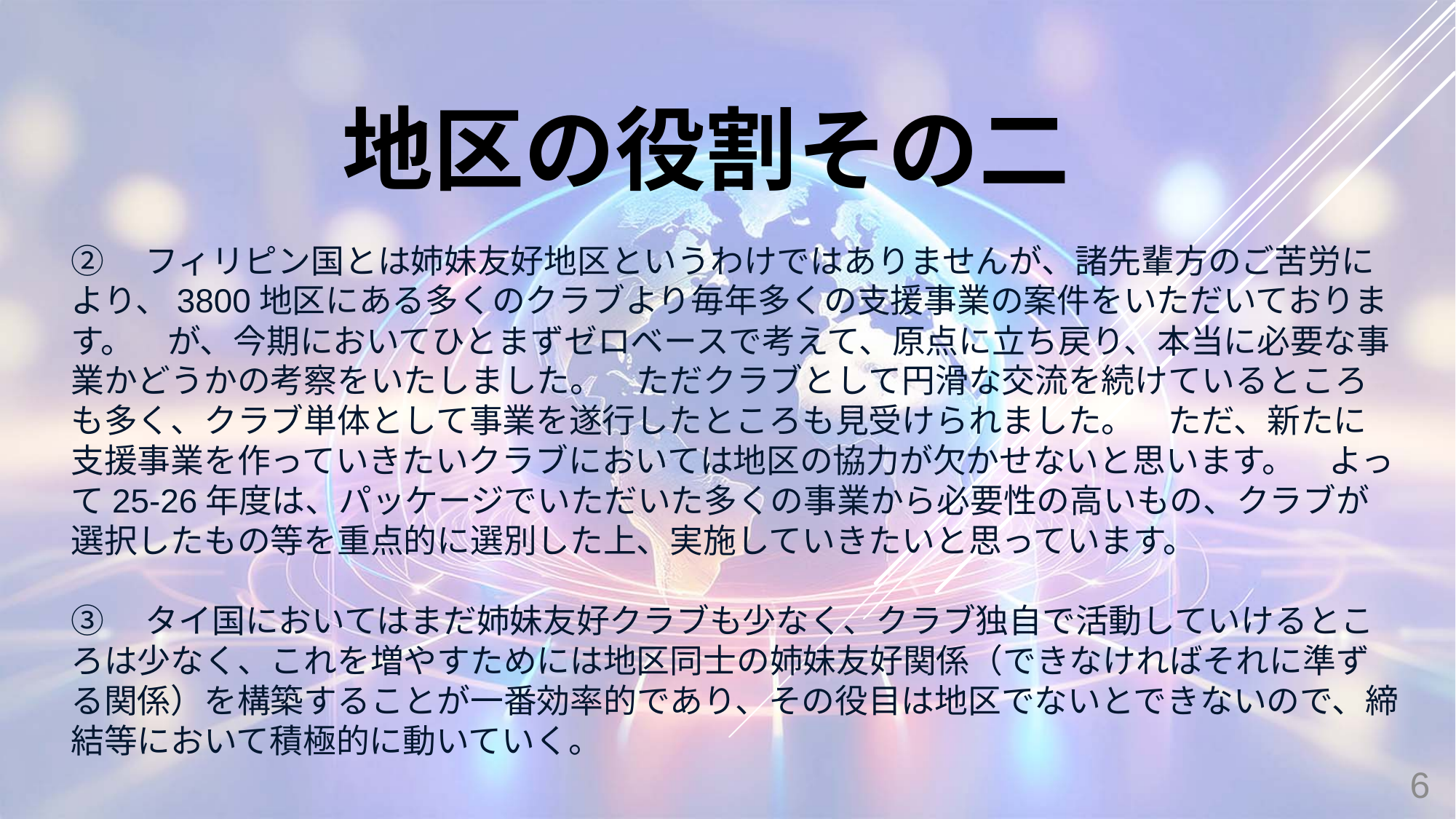

地区の役割その二
②　フィリピン国とは姉妹友好地区というわけではありませんが、諸先輩方のご苦労により、3800地区にある多くのクラブより毎年多くの支援事業の案件をいただいております。　が、今期においてひとまずゼロベースで考えて、原点に立ち戻り、本当に必要な事業かどうかの考察をいたしました。　ただクラブとして円滑な交流を続けているところも多く、クラブ単体として事業を遂行したところも見受けられました。　ただ、新たに支援事業を作っていきたいクラブにおいては地区の協力が欠かせないと思います。　よって25-26年度は、パッケージでいただいた多くの事業から必要性の高いもの、クラブが選択したもの等を重点的に選別した上、実施していきたいと思っています。

③　タイ国においてはまだ姉妹友好クラブも少なく、クラブ独自で活動していけるところは少なく、これを増やすためには地区同士の姉妹友好関係（できなければそれに準ずる関係）を構築することが一番効率的であり、その役目は地区でないとできないので、締結等において積極的に動いていく。
6